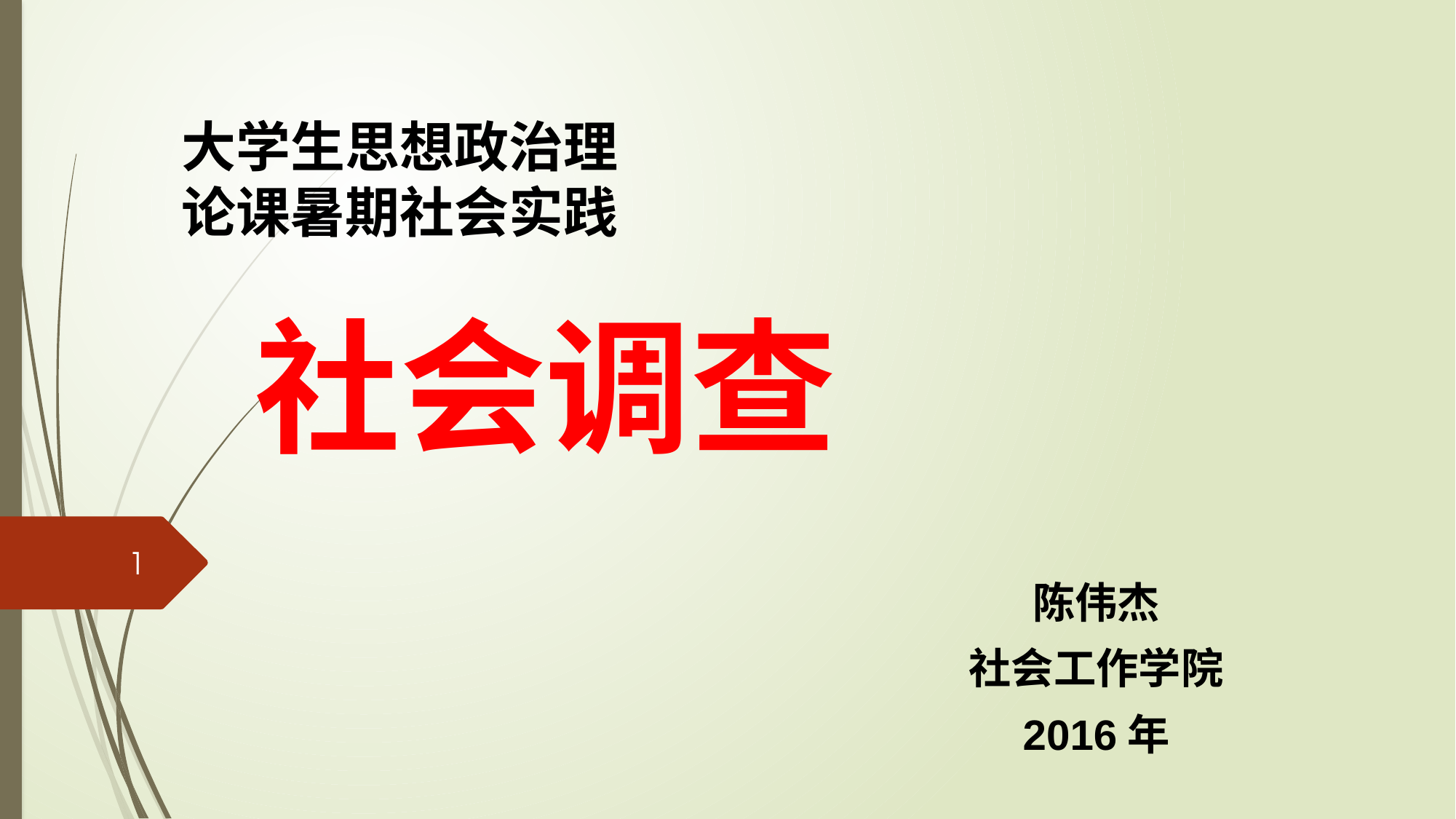

大学生思想政治理
论课暑期社会实践
# 社会调查
1
陈伟杰
社会工作学院
2016年